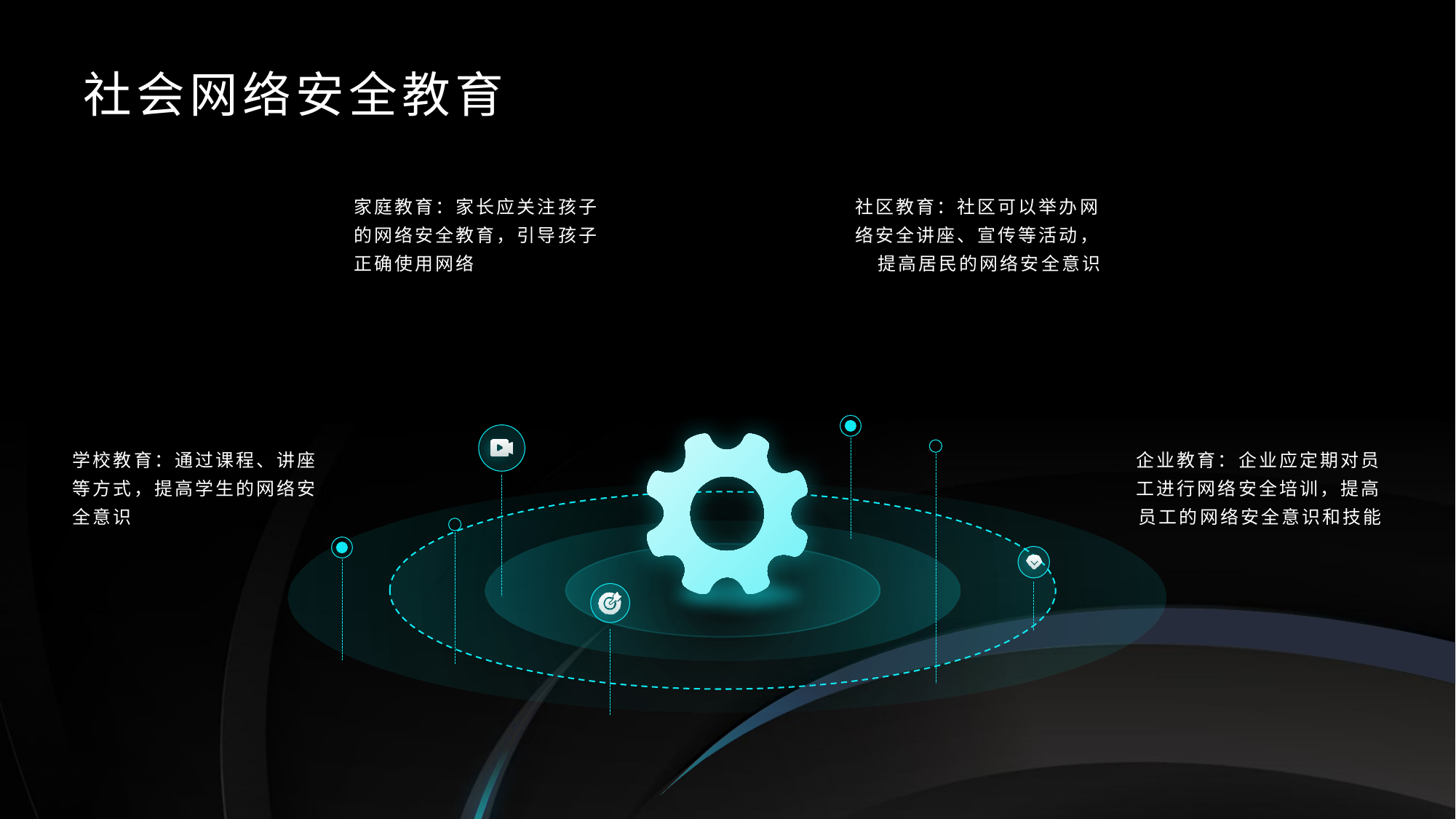

社会网络安全教育
家庭教育：家长应关注孩子的网络安全教育，引导孩子正确使用网络
社区教育：社区可以举办网络安全讲座、宣传等活动，提高居民的网络安全意识

学校教育：通过课程、讲座等方式，提高学生的网络安全意识
企业教育：企业应定期对员工进行网络安全培训，提高员工的网络安全意识和技能